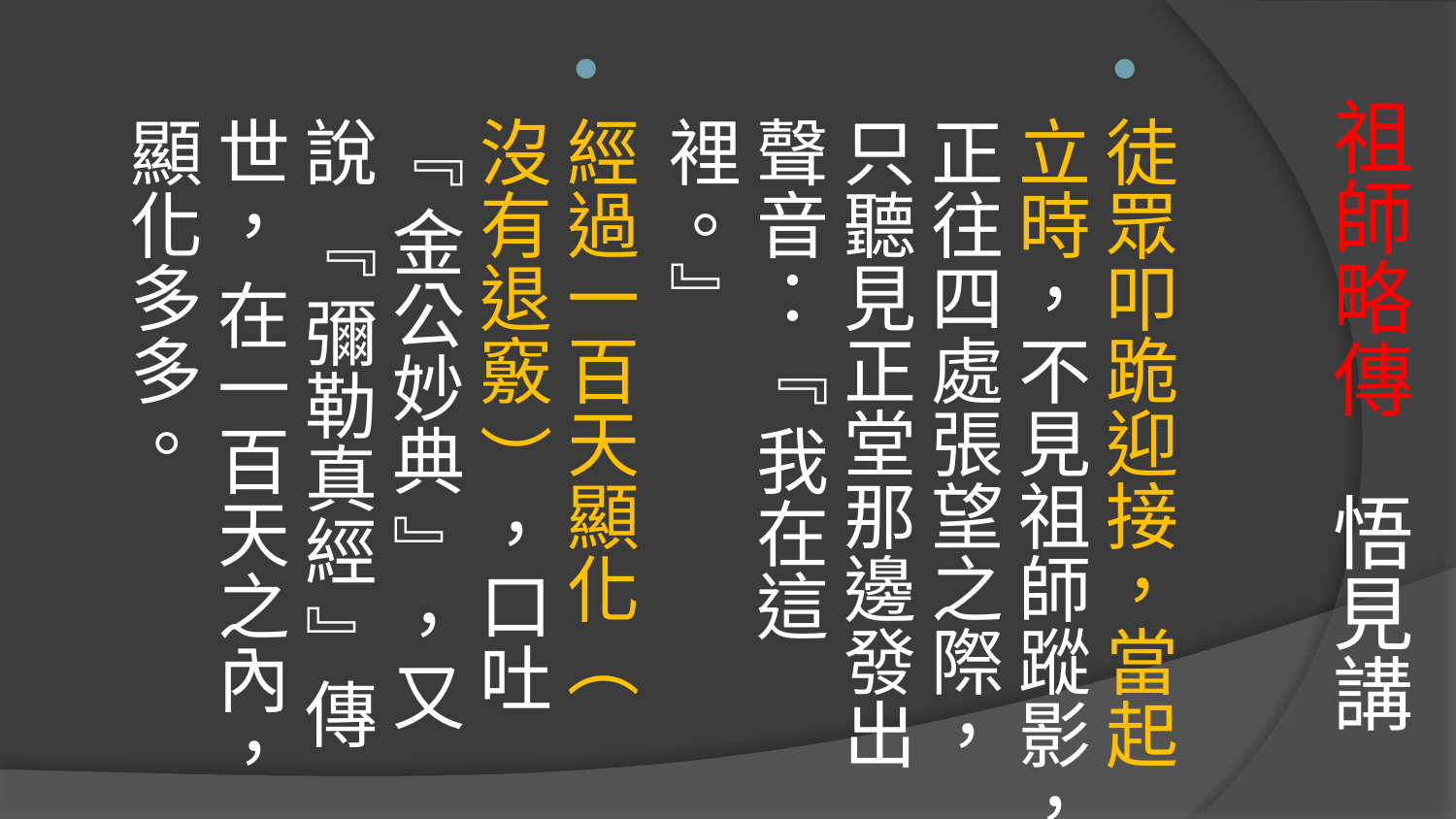

徒眾叩跪迎接，當起立時，不見祖師蹤影，正往四處張望之際，只聽見正堂那邊發出聲音：『 我在這裡。』
經過一百天顯化（ 沒有退竅 ），口吐 『 金公妙典 』，又說 『 彌勒真經 』傳世， 在一百天之內，顯化多多。

# 祖師略傳    悟見講